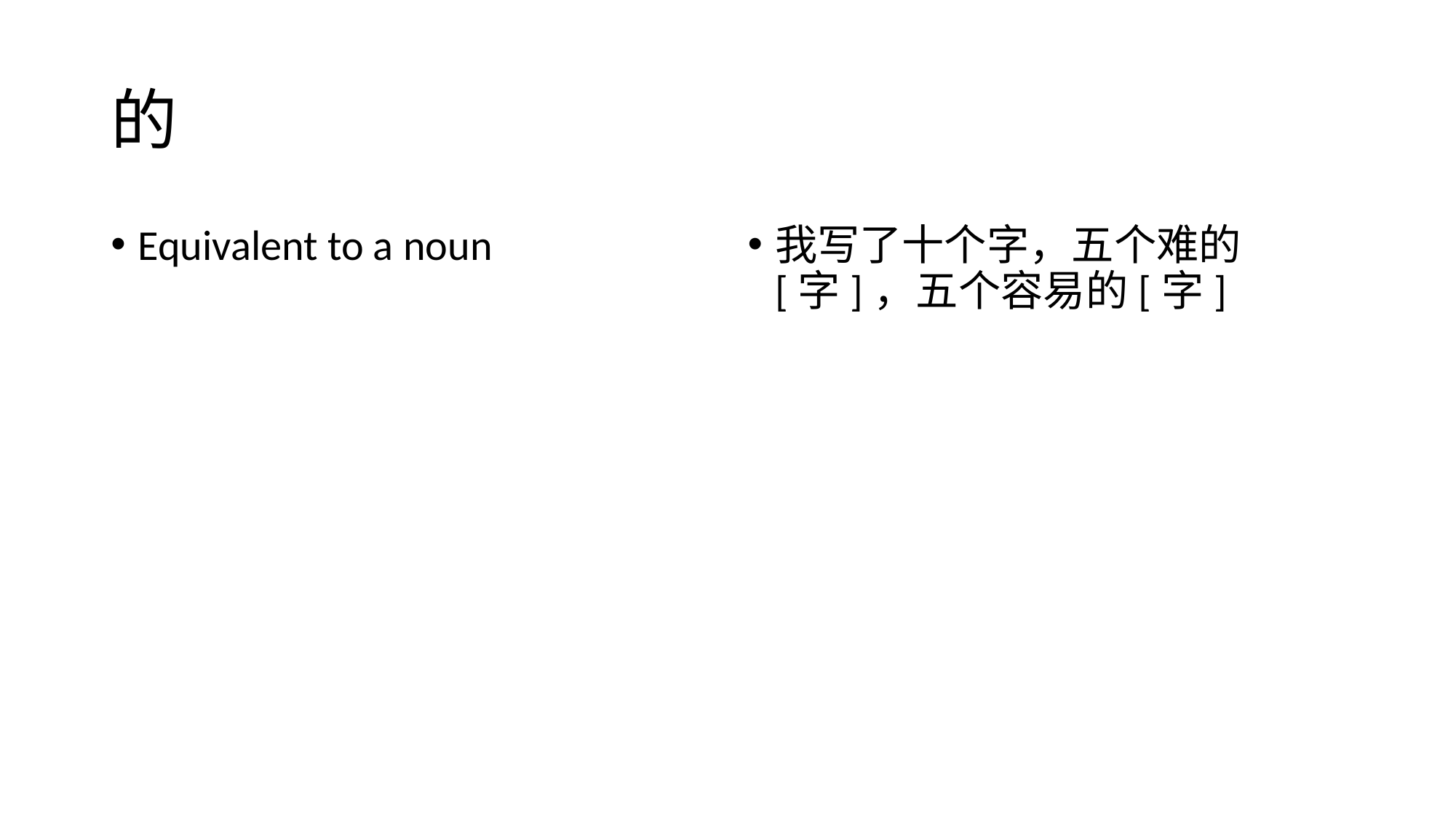

# 的
Equivalent to a noun
我写了十个字，五个难的[字]，五个容易的[字]